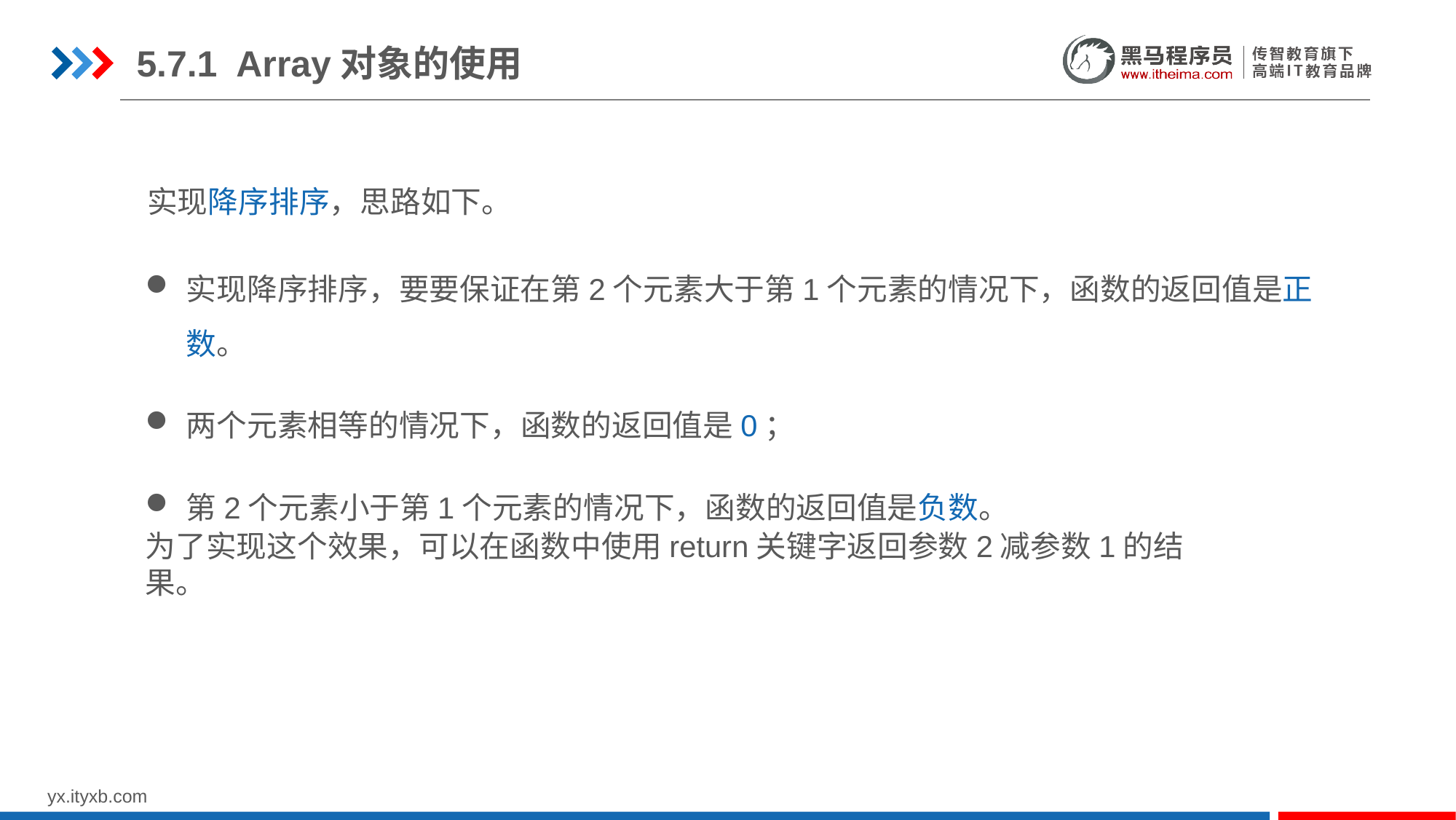

5.7.1  Array对象的使用
实现降序排序，思路如下。
实现降序排序，要要保证在第2个元素大于第1个元素的情况下，函数的返回值是正数。

两个元素相等的情况下，函数的返回值是0；

第2个元素小于第1个元素的情况下，函数的返回值是负数。
为了实现这个效果，可以在函数中使用return关键字返回参数2减参数1的结果。